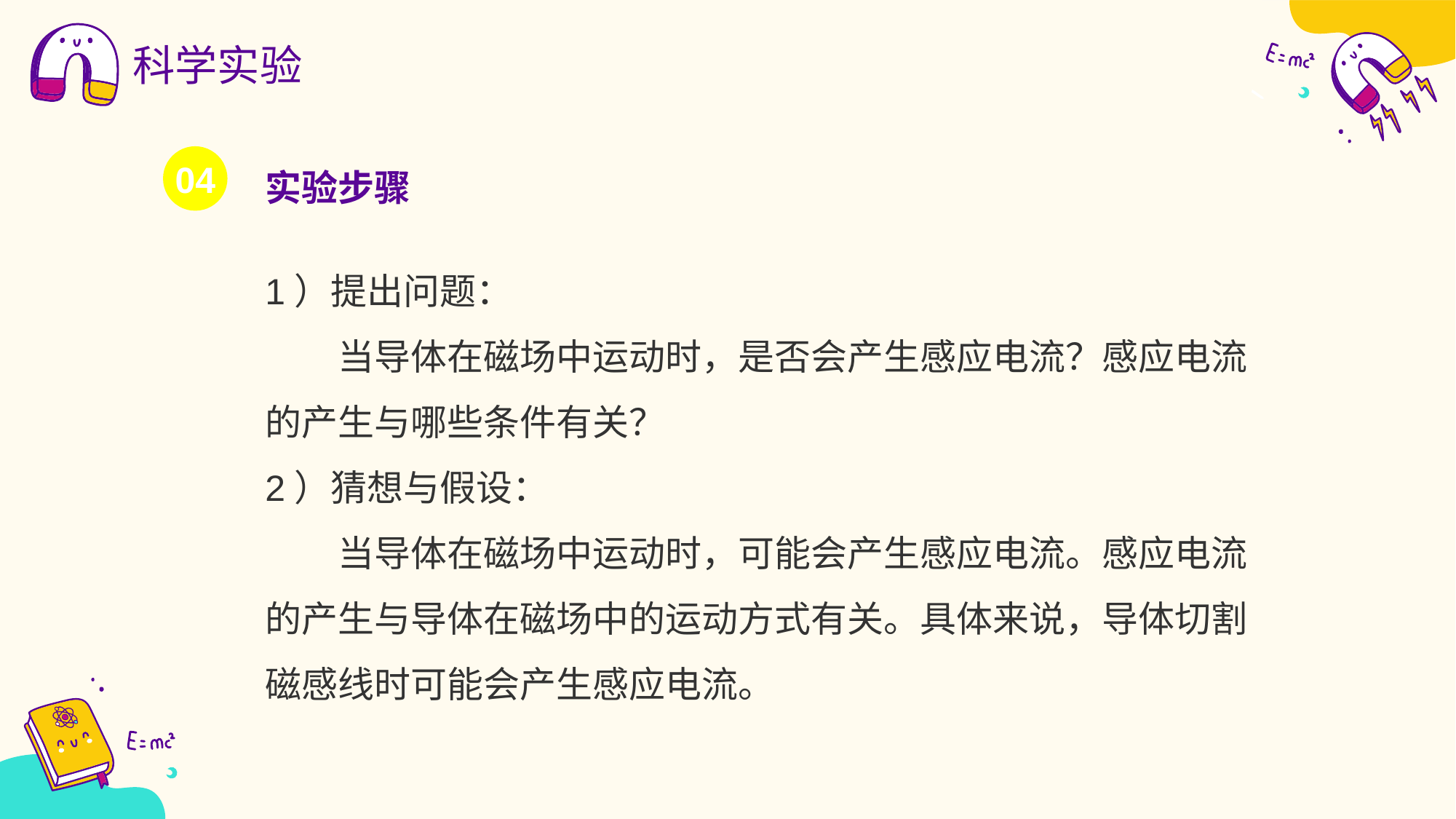

科学实验
实验步骤
04
1）提出问题：
当导体在磁场中运动时，是否会产生感应电流？感应电流的产生与哪些条件有关？
2）猜想与假设：
当导体在磁场中运动时，可能会产生感应电流。感应电流的产生与导体在磁场中的运动方式有关。具体来说，导体切割磁感线时可能会产生感应电流。